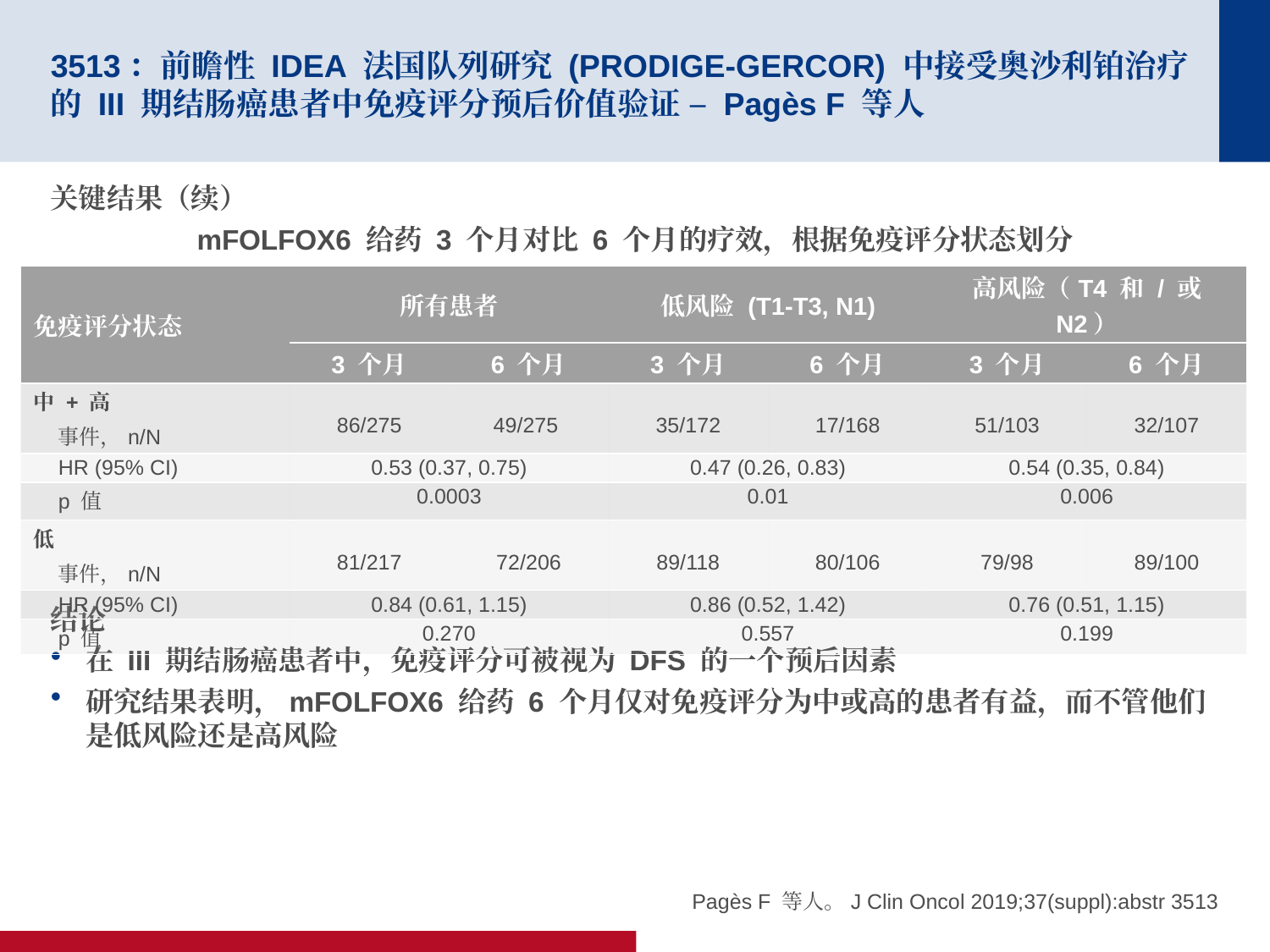

# 3513：前瞻性 IDEA 法国队列研究 (PRODIGE-GERCOR) 中接受奥沙利铂治疗的 III 期结肠癌患者中免疫评分预后价值验证 – Pagès F 等人
关键结果（续）
结论
在 III 期结肠癌患者中，免疫评分可被视为 DFS 的一个预后因素
研究结果表明，mFOLFOX6 给药 6 个月仅对免疫评分为中或高的患者有益，而不管他们是低风险还是高风险
mFOLFOX6 给药 3 个月对比 6 个月的疗效，根据免疫评分状态划分
| 免疫评分状态 | 所有患者 |  | 低风险 (T1-T3, N1) |  | 高风险（T4 和 / 或 N2） |  |
| --- | --- | --- | --- | --- | --- | --- |
|  | 3 个月 | 6 个月 | 3 个月 | 6 个月 | 3 个月 | 6 个月 |
| 中 + 高 事件，n/N | 86/275 | 49/275 | 35/172 | 17/168 | 51/103 | 32/107 |
| HR (95% CI) | 0.53 (0.37, 0.75) |  | 0.47 (0.26, 0.83) |  | 0.54 (0.35, 0.84) |  |
| p 值 | 0.0003 |  | 0.01 |  | 0.006 |  |
| 低 事件，n/N | 81/217 | 72/206 | 89/118 | 80/106 | 79/98 | 89/100 |
| HR (95% CI) | 0.84 (0.61, 1.15) |  | 0.86 (0.52, 1.42) |  | 0.76 (0.51, 1.15) |  |
| p 值 | 0.270 |  | 0.557 |  | 0.199 |  |
Pagès F 等人。J Clin Oncol 2019;37(suppl):abstr 3513